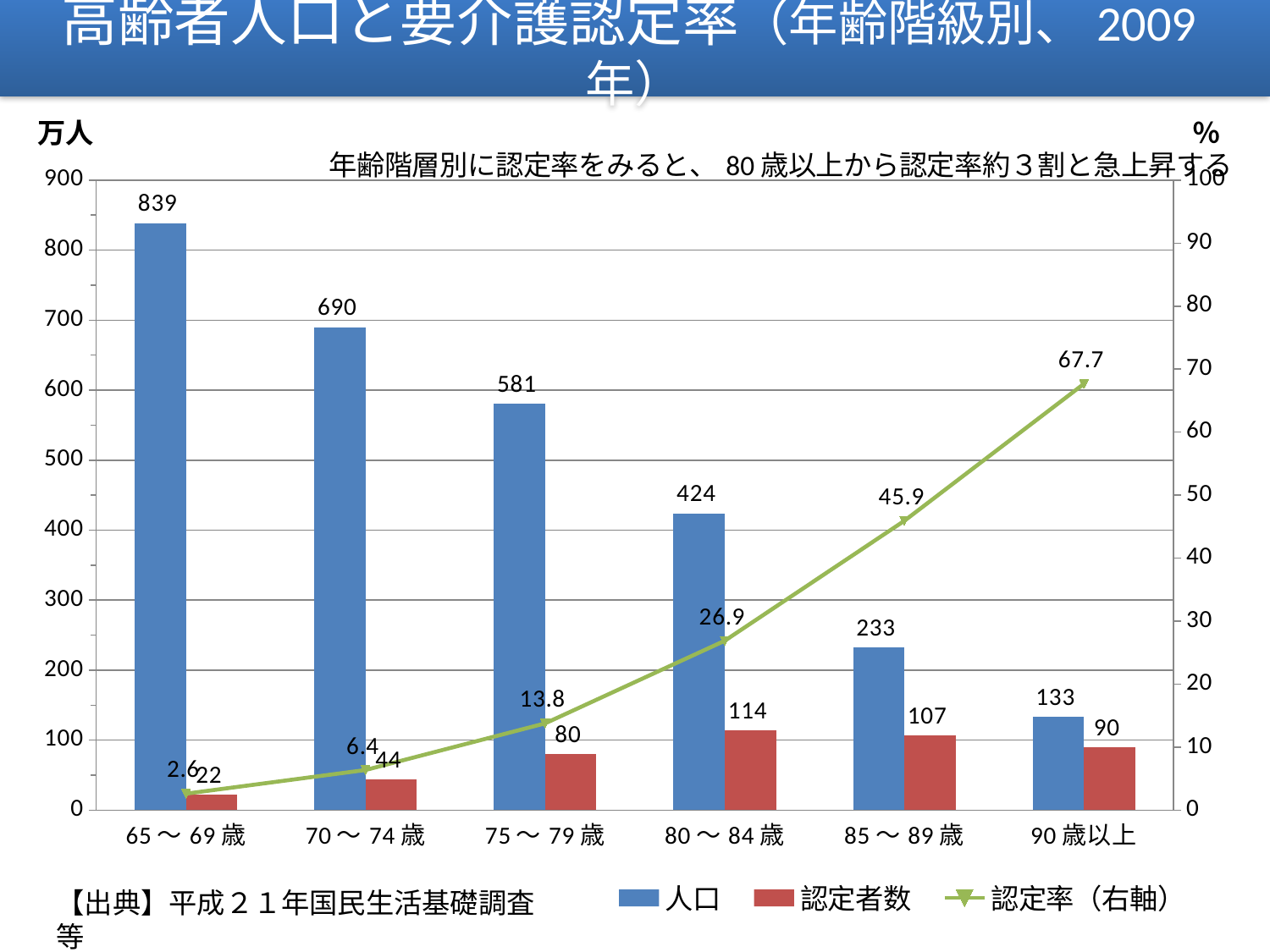

高齢者人口と要介護認定率（年齢階級別、2009年）

### Chart: 年齢階層別に認定率をみると、80歳以上から認定率約３割と急上昇する

| Category |  |  |  |
|---|---|---|---|
| 65～69歳 | 838.5 | 22.0 | 2.6237328562910296 |
| 70～74歳 | 690.0 | 44.0 | 6.3768115942028984 |
| 75～79歳 | 581.0 | 80.04 | 13.776247848537007 |
| 80～84歳 | 424.0 | 114.0 | 26.88679245283019 |
| 85～89歳 | 233.0 | 107.0 | 45.92274678111588 |
| 90歳以上 | 133.0 | 90.0 | 67.66917293233006 |
【出典】平成２１年国民生活基礎調査等